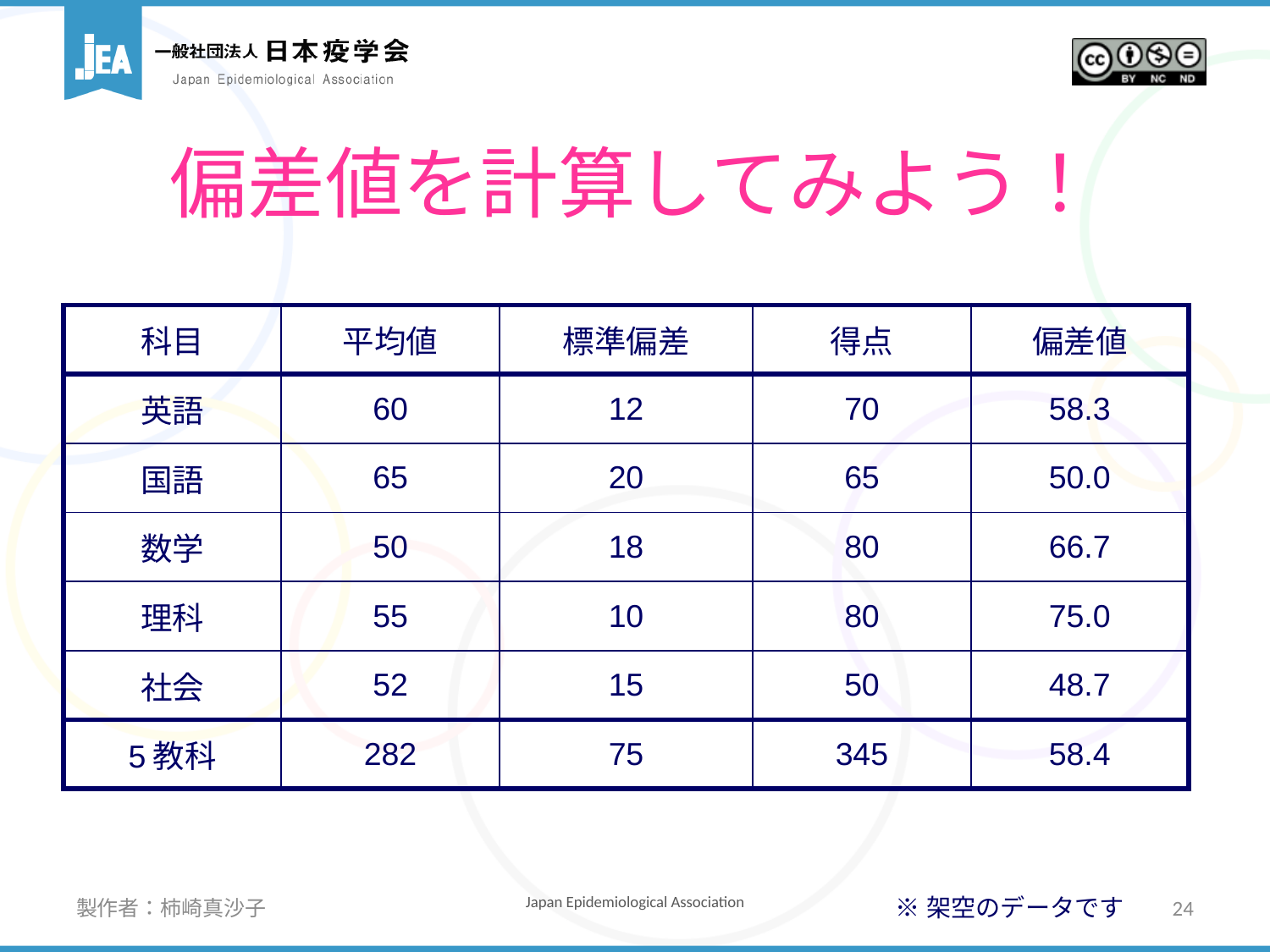

# 偏差値を計算してみよう！
| 科目 | 平均値 | 標準偏差 | 得点 | 偏差値 |
| --- | --- | --- | --- | --- |
| 英語 | 60 | 12 | 70 | 58.3 |
| 国語 | 65 | 20 | 65 | 50.0 |
| 数学 | 50 | 18 | 80 | 66.7 |
| 理科 | 55 | 10 | 80 | 75.0 |
| 社会 | 52 | 15 | 50 | 48.7 |
| 5教科 | 282 | 75 | 345 | 58.4 |
製作者：柿崎真沙子
24
※架空のデータです